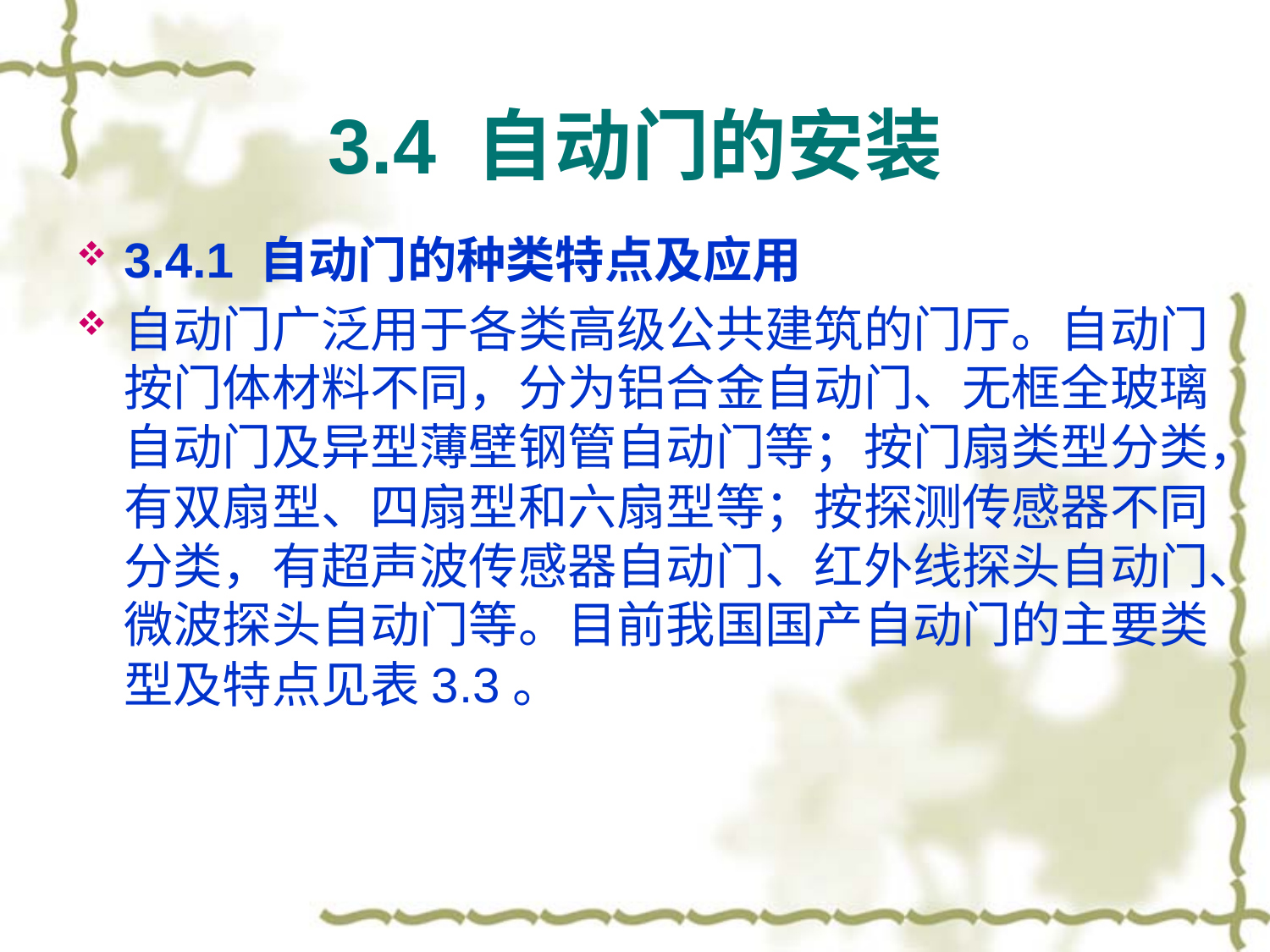

# 3.4 自动门的安装
3.4.1 自动门的种类特点及应用
自动门广泛用于各类高级公共建筑的门厅。自动门按门体材料不同，分为铝合金自动门、无框全玻璃自动门及异型薄壁钢管自动门等；按门扇类型分类，有双扇型、四扇型和六扇型等；按探测传感器不同分类，有超声波传感器自动门、红外线探头自动门、微波探头自动门等。目前我国国产自动门的主要类型及特点见表3.3。